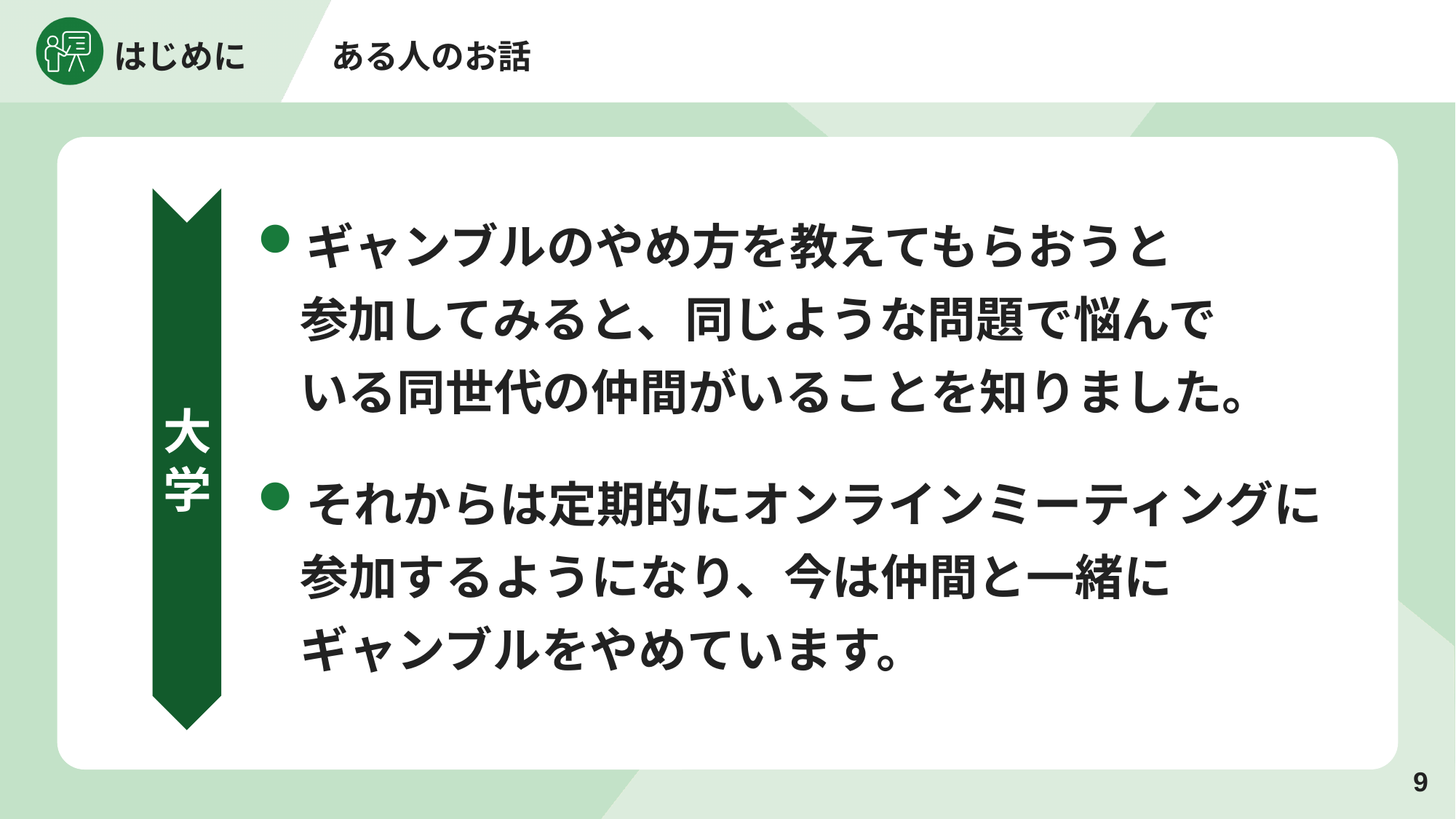

ギャンブルのやめ方を教えてもらおうと
参加してみると、同じような問題で悩んで
いる同世代の仲間がいることを知りました。
大学
それからは定期的にオンラインミーティングに参加するようになり、今は仲間と一緒に
ギャンブルをやめています。
9